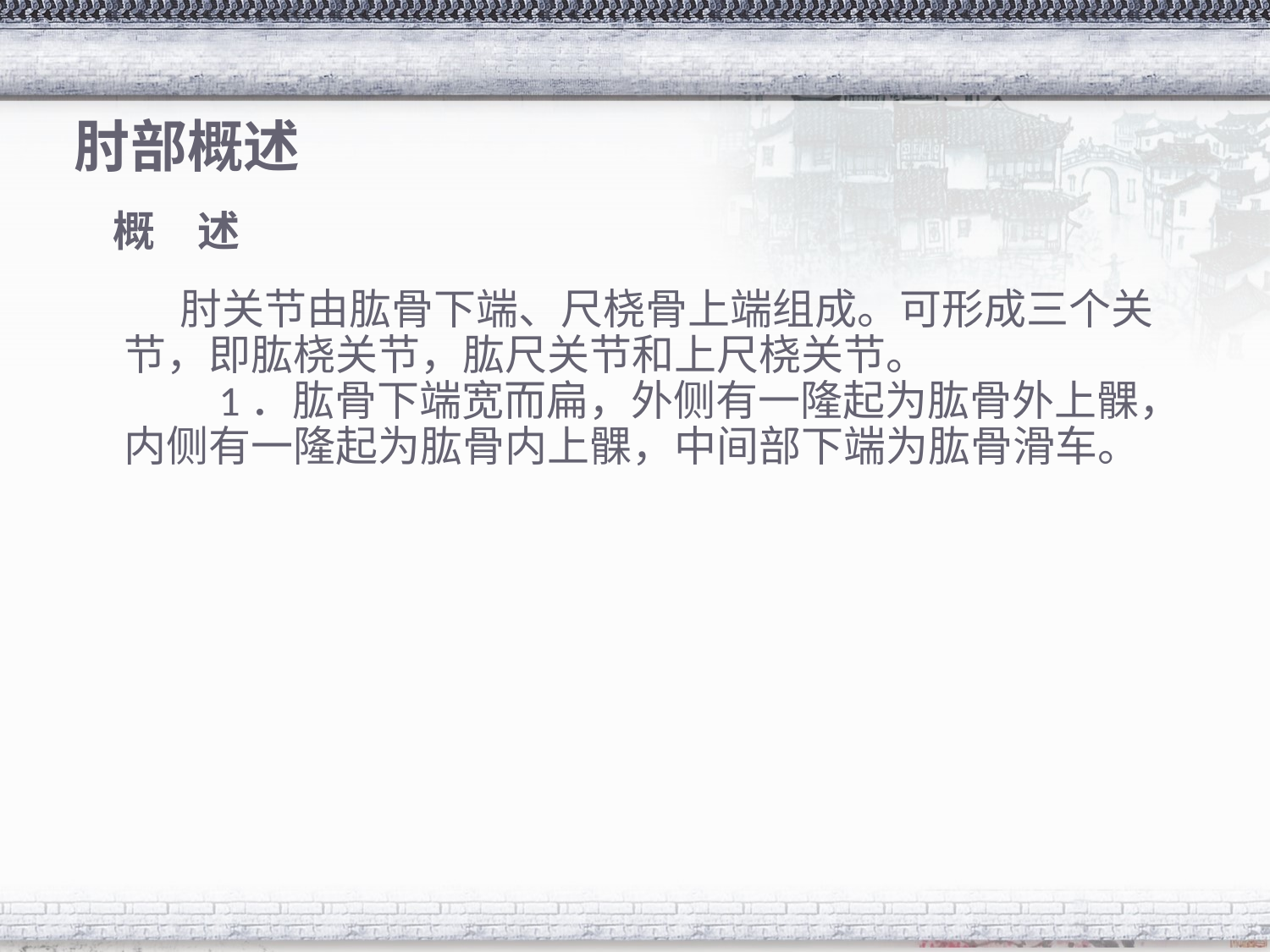

# 肘部概述
   概　述
          肘关节由肱骨下端、尺桡骨上端组成。可形成三个关节，即肱桡关节，肱尺关节和上尺桡关节。
　　1．肱骨下端宽而扁，外侧有一隆起为肱骨外上髁，内侧有一隆起为肱骨内上髁，中间部下端为肱骨滑车。